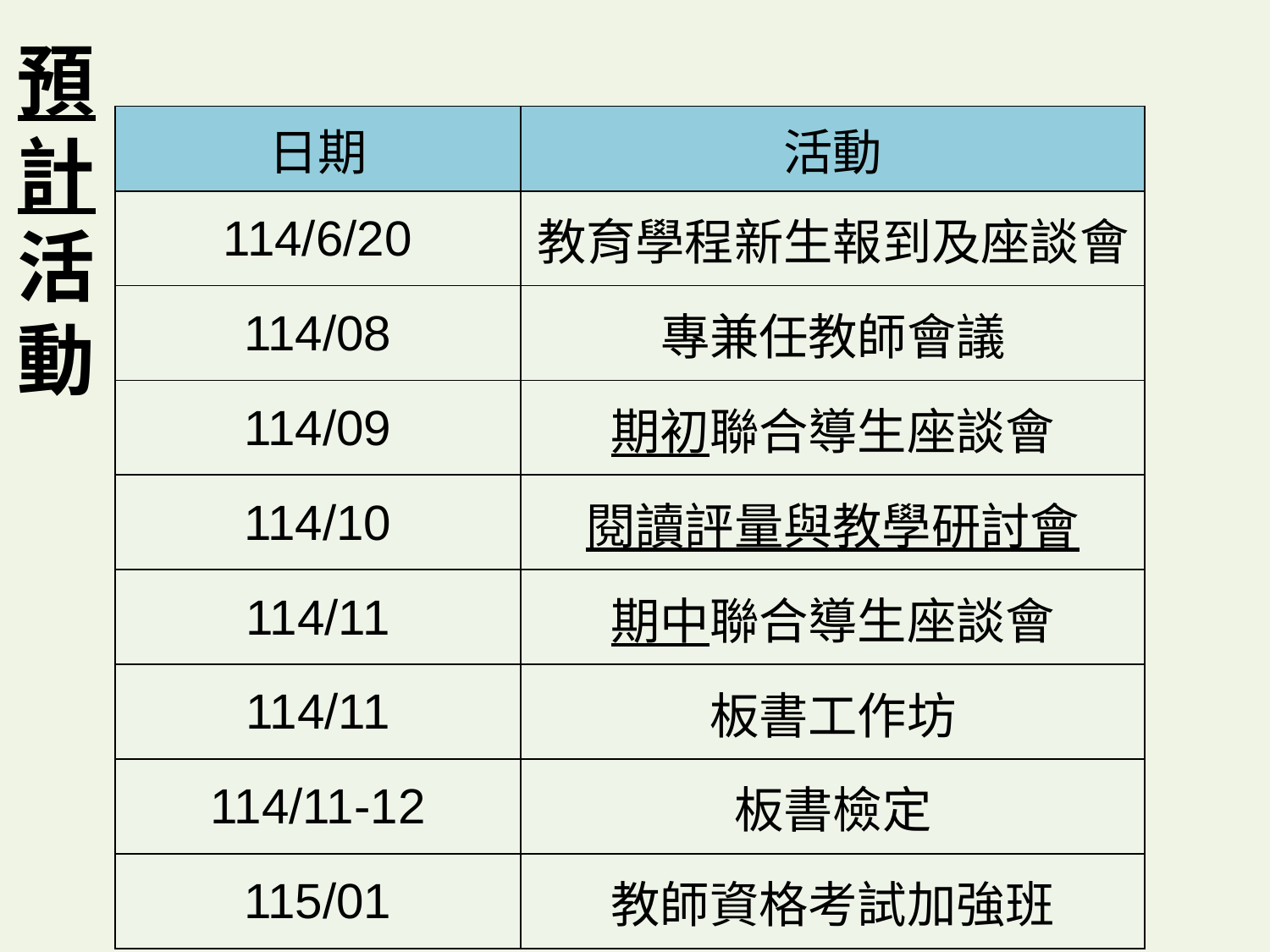

# 預計活動
| 日期 | 活動 |
| --- | --- |
| 114/6/20 | 教育學程新生報到及座談會 |
| 114/08 | 專兼任教師會議 |
| 114/09 | 期初聯合導生座談會 |
| 114/10 | 閱讀評量與教學研討會 |
| 114/11 | 期中聯合導生座談會 |
| 114/11 | 板書工作坊 |
| 114/11-12 | 板書檢定 |
| 115/01 | 教師資格考試加強班 |